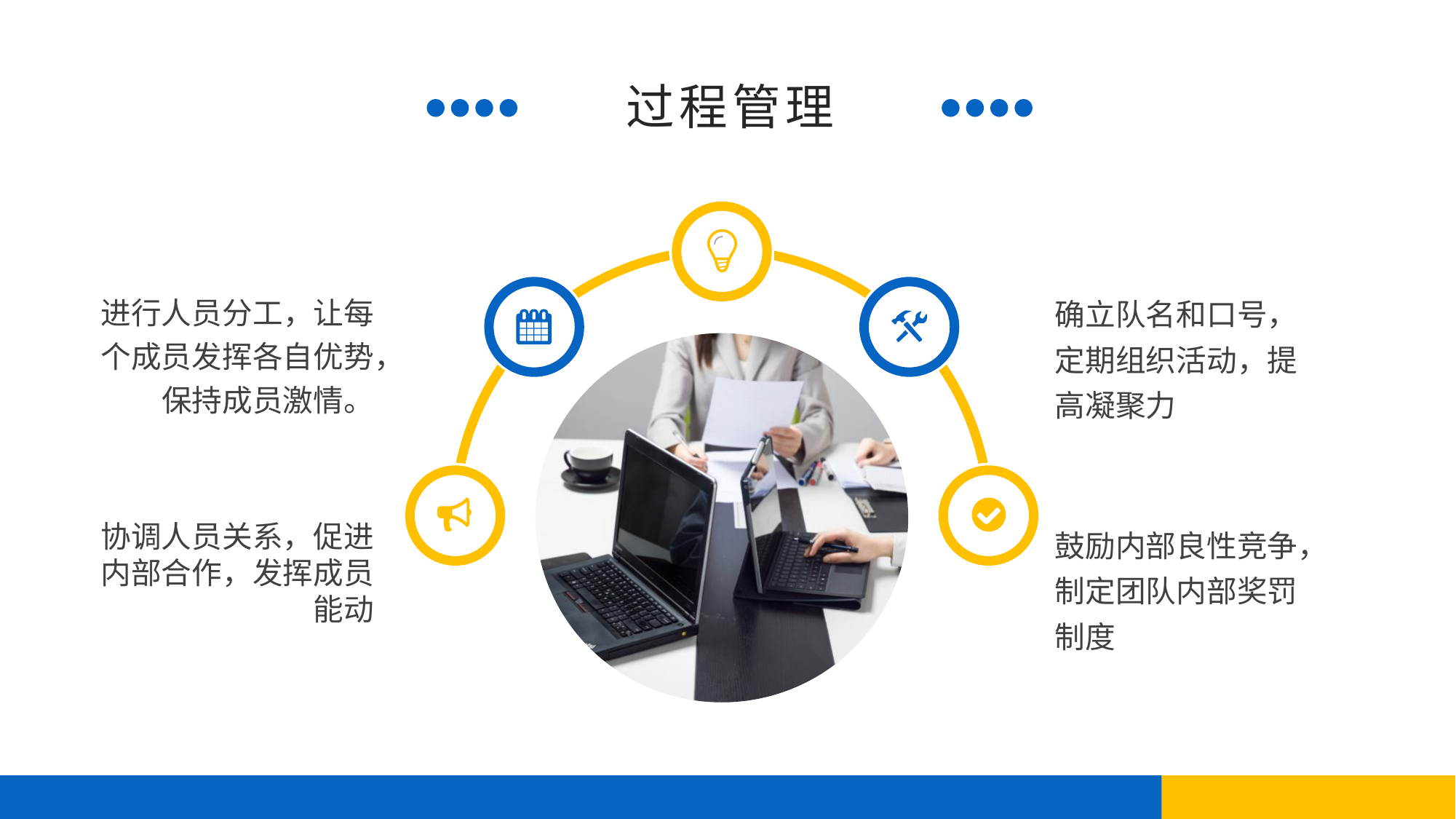

过程管理

进行人员分工，让每个成员发挥各自优势，保持成员激情。

确立队名和口号，定期组织活动，提高凝聚力

协调人员关系，促进内部合作，发挥成员能动
鼓励内部良性竞争，制定团队内部奖罚制度